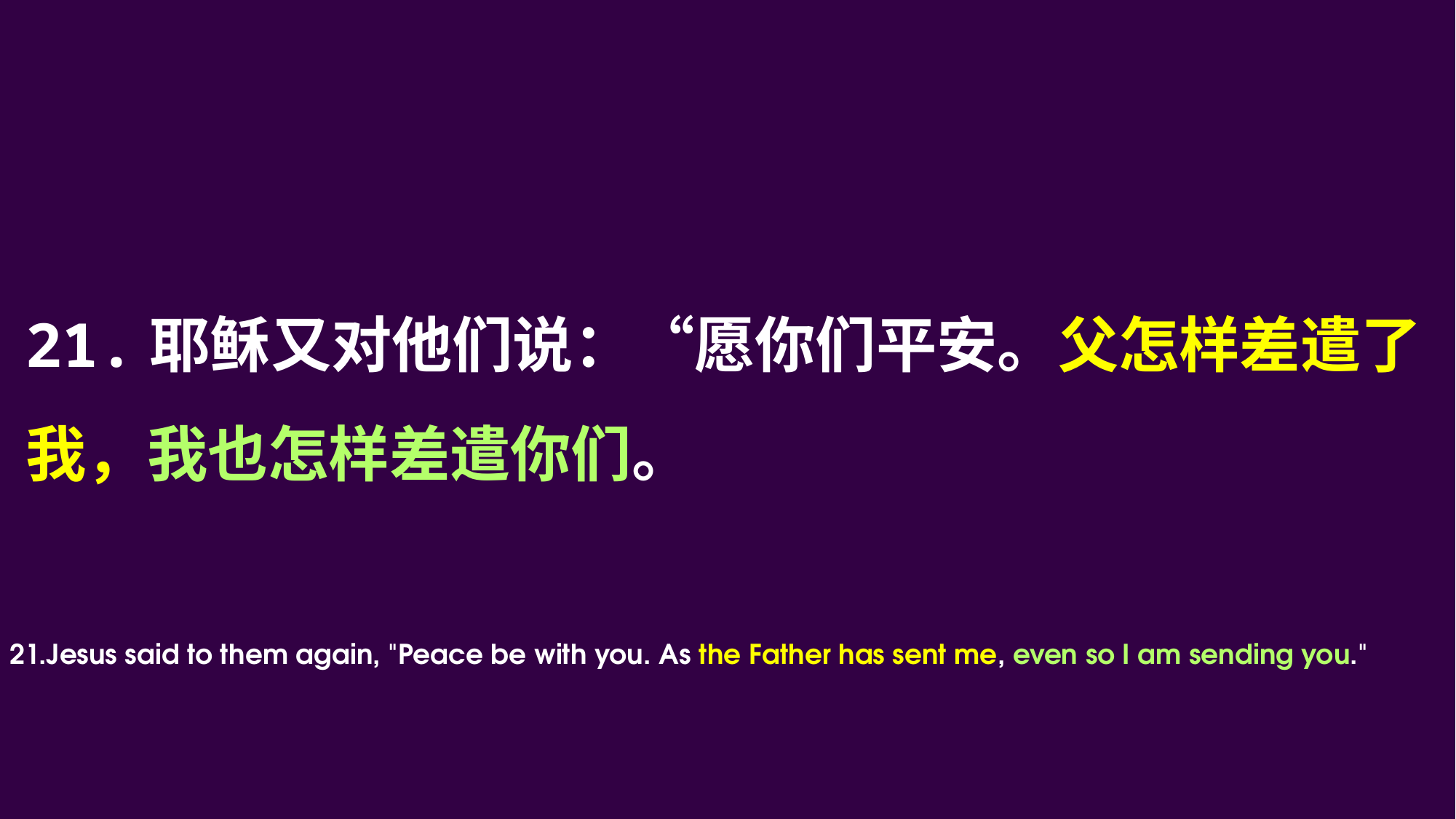

21.耶稣又对他们说：“愿你们平安。父怎样差遣了我，我也怎样差遣你们。
21.Jesus said to them again, "Peace be with you. As the Father has sent me, even so I am sending you."